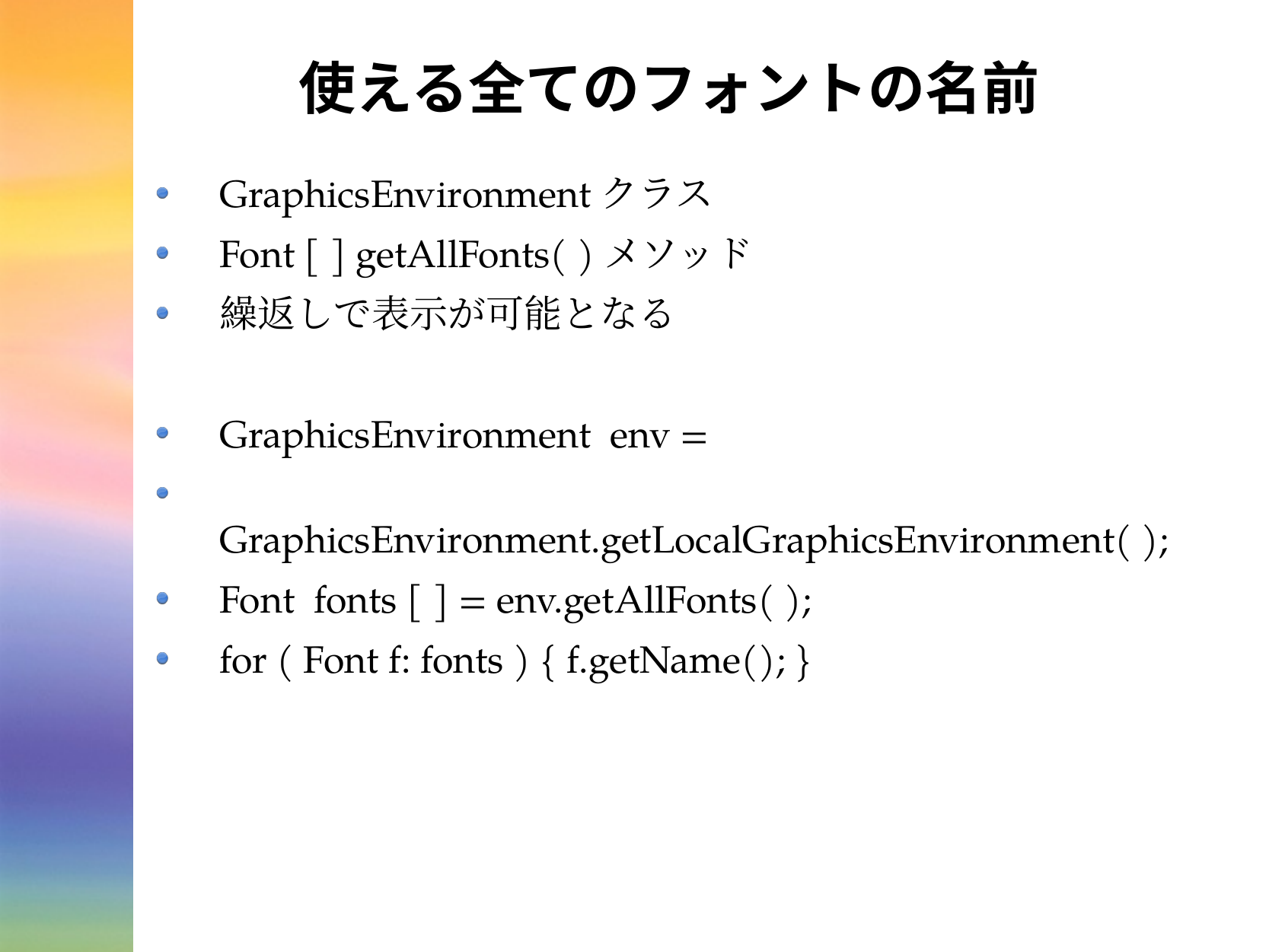

# 使える全てのフォントの名前
GraphicsEnvironmentクラス
Font [ ] getAllFonts( )メソッド
繰返しで表示が可能となる

GraphicsEnvironment  env =
	GraphicsEnvironment.getLocalGraphicsEnvironment( );
Font  fonts [ ] = env.getAllFonts( );
for ( Font f: fonts ) { f.getName(); }